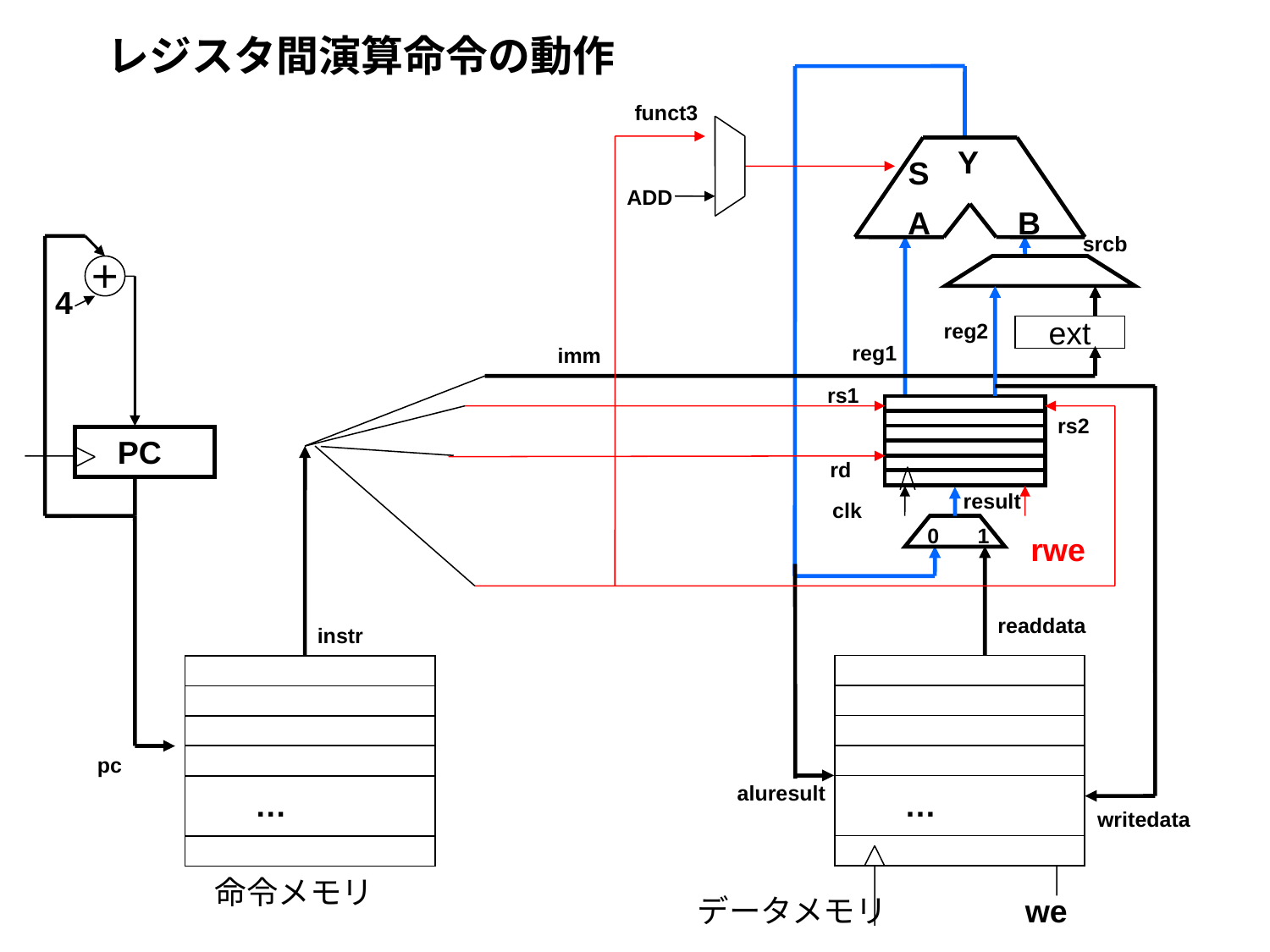

レジスタ間演算命令の動作

funct3

Y

S

ADD

A
B
srcb

＋

4

reg2
ext
reg1
imm

rs1

rs2

PC

rd

result

clk

0
1
rwe

readdata
instr

pc

aluresult

…
…

writedata

命令メモリ
データメモリ
we